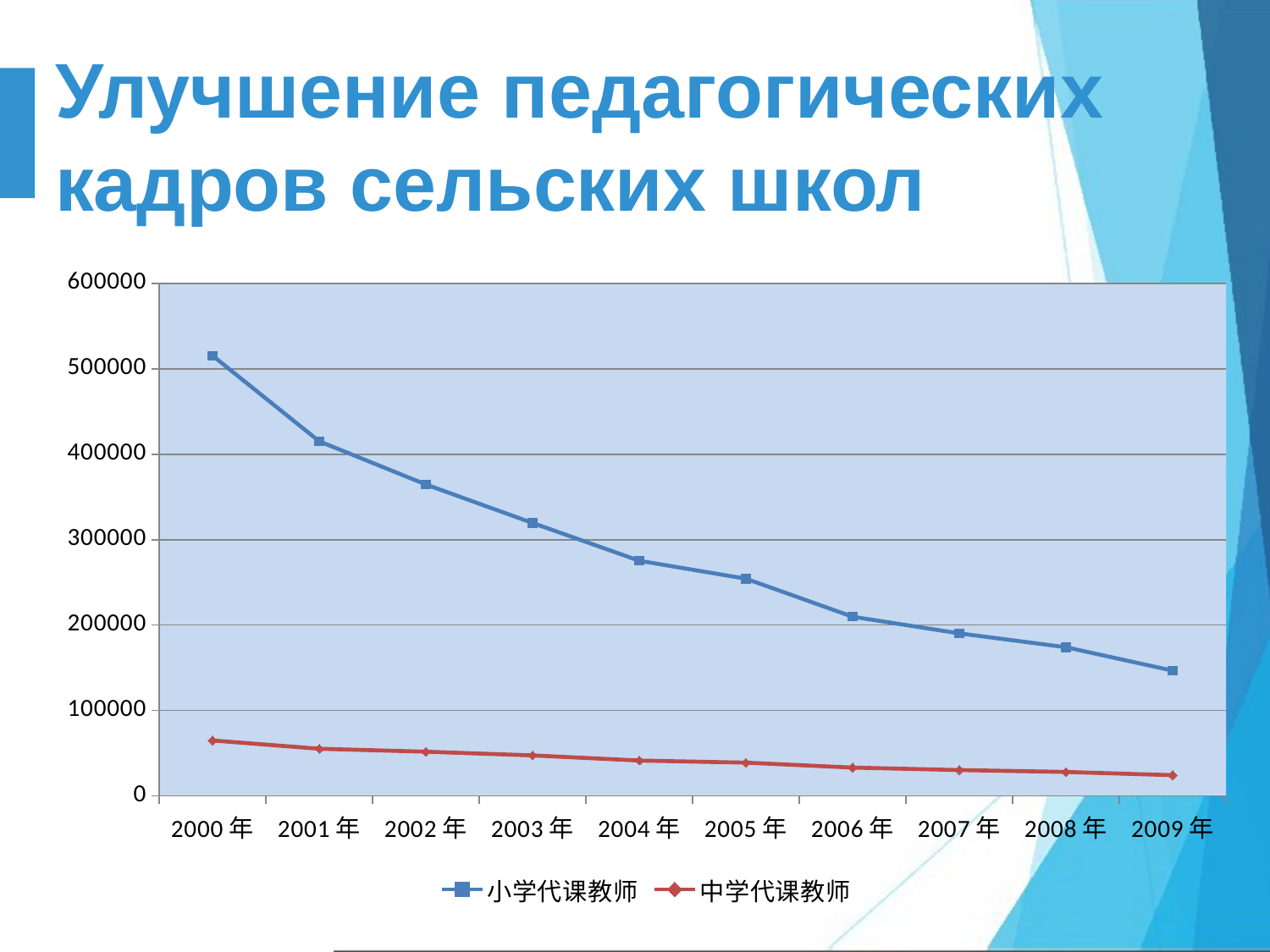

# Улучшение педагогических кадров сельских школ

### Chart

| Category | 小学代课教师 | 中学代课教师 |
|---|---|---|
| 2000年 | 515394.0 | 65005.0 |
| 2001年 | 415164.0 | 55269.0 |
| 2002年 | 364645.0 | 51835.0 |
| 2003年 | 319597.0 | 47500.0 |
| 2004年 | 275362.0 | 41472.0 |
| 2005年 | 254376.0 | 39045.0 |
| 2006年 | 209809.0 | 33241.0 |
| 2007年 | 190344.0 | 30401.0 |
| 2008年 | 174156.0 | 28148.0 |
| 2009年 | 146686.0 | 24354.0 |